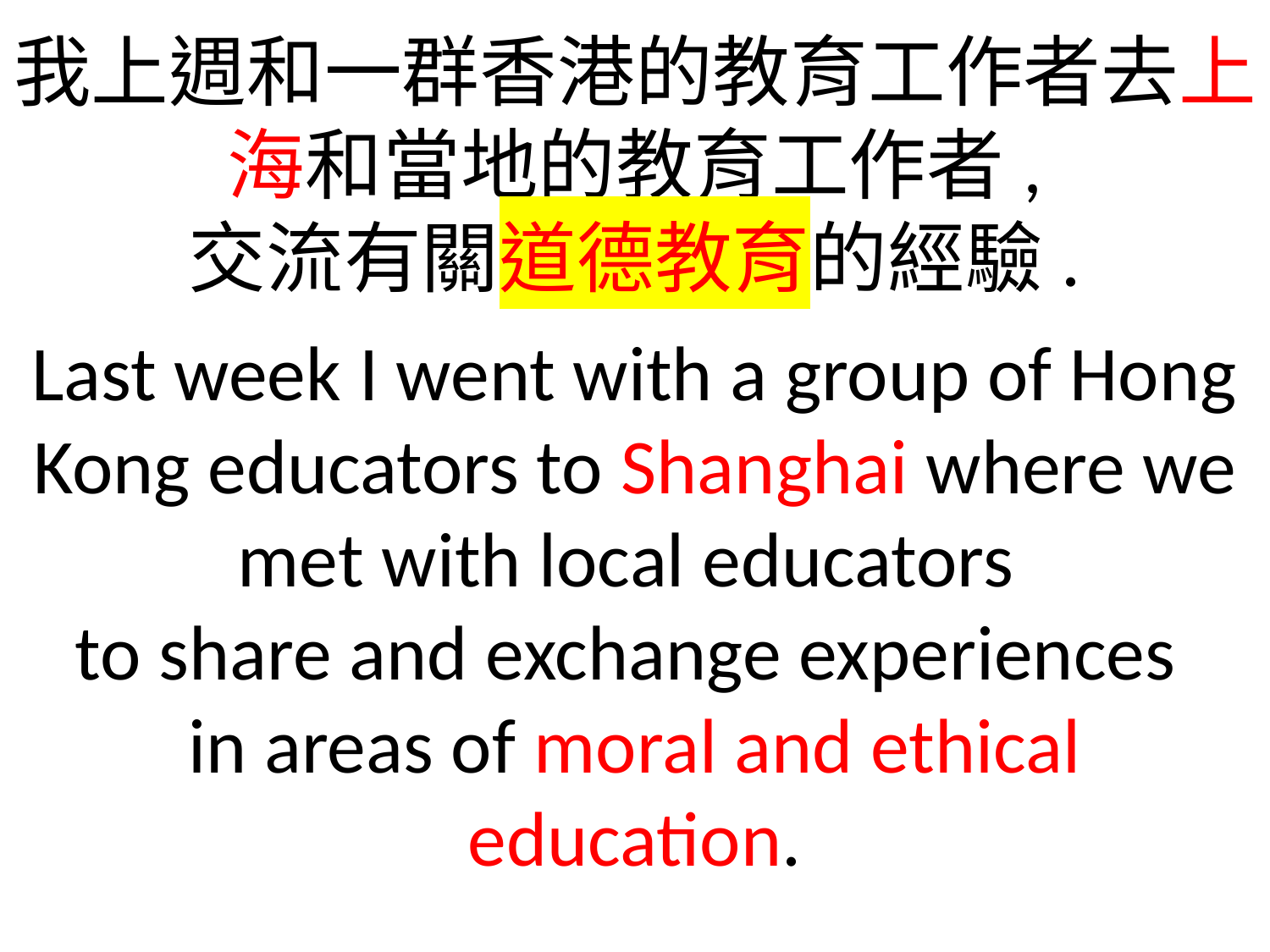

我上週和一群香港的教育工作者去上海和當地的教育工作者,
交流有關道德教育的經驗.
Last week I went with a group of Hong Kong educators to Shanghai where we met with local educators
to share and exchange experiences
in areas of moral and ethical education.